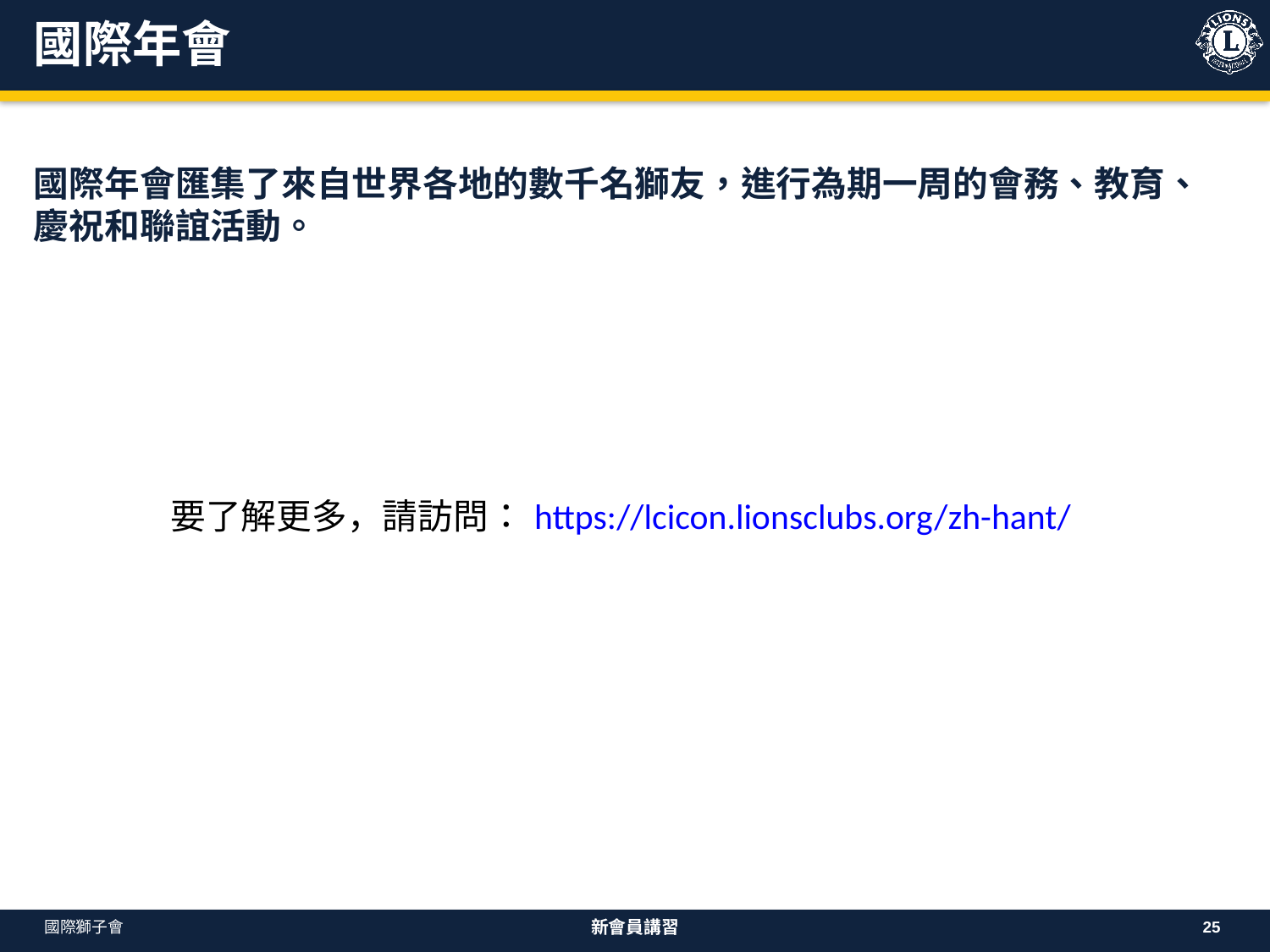

# 國際年會
國際年會匯集了來自世界各地的數千名獅友，進行為期一周的會務、教育、慶祝和聯誼活動。
| 要了解更多，請訪問：https://lcicon.lionsclubs.org/zh-hant/ |
| --- |